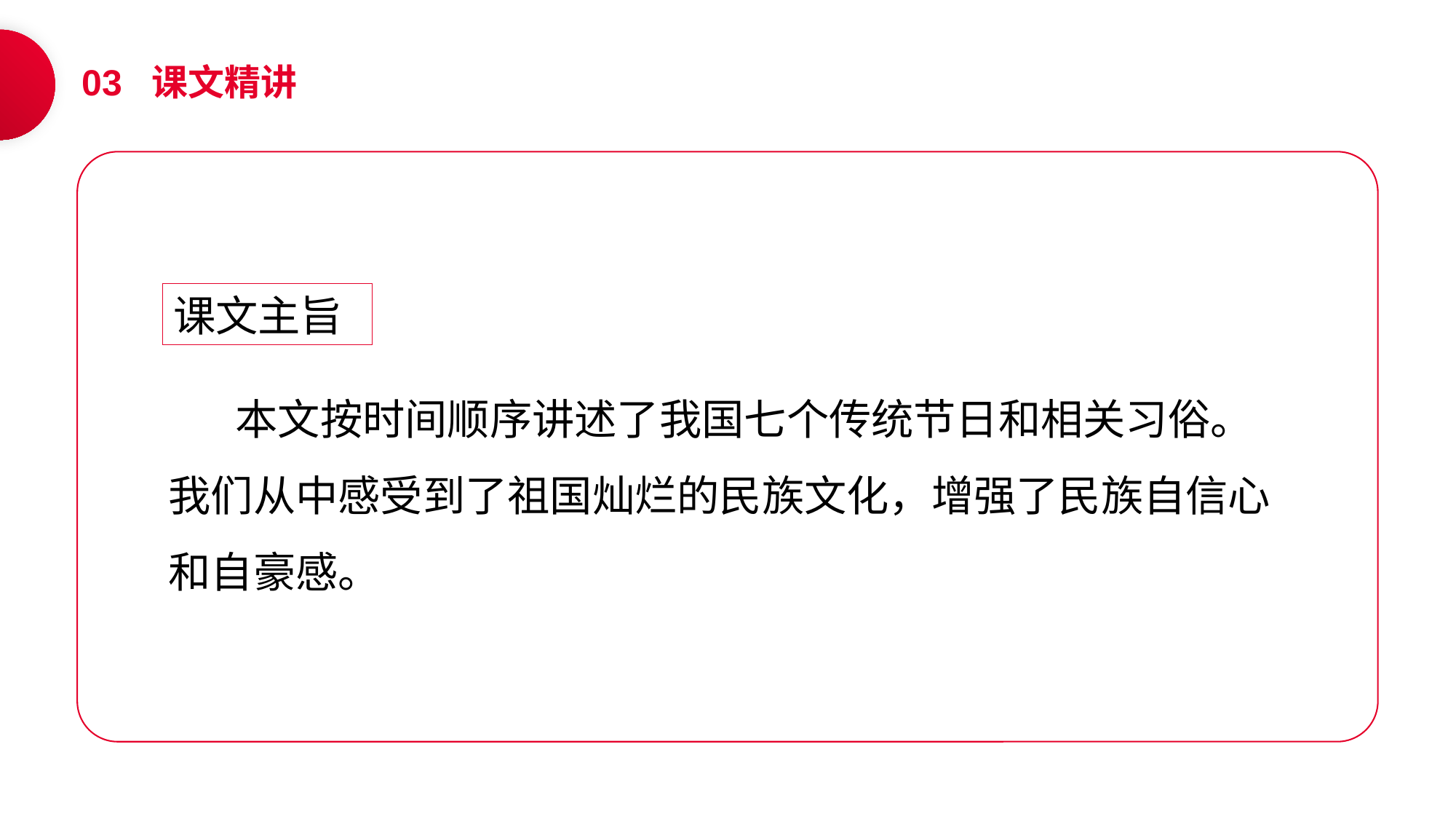

03  课文精讲
课文主旨
      本文按时间顺序讲述了我国七个传统节日和相关习俗。我们从中感受到了祖国灿烂的民族文化，增强了民族自信心和自豪感。